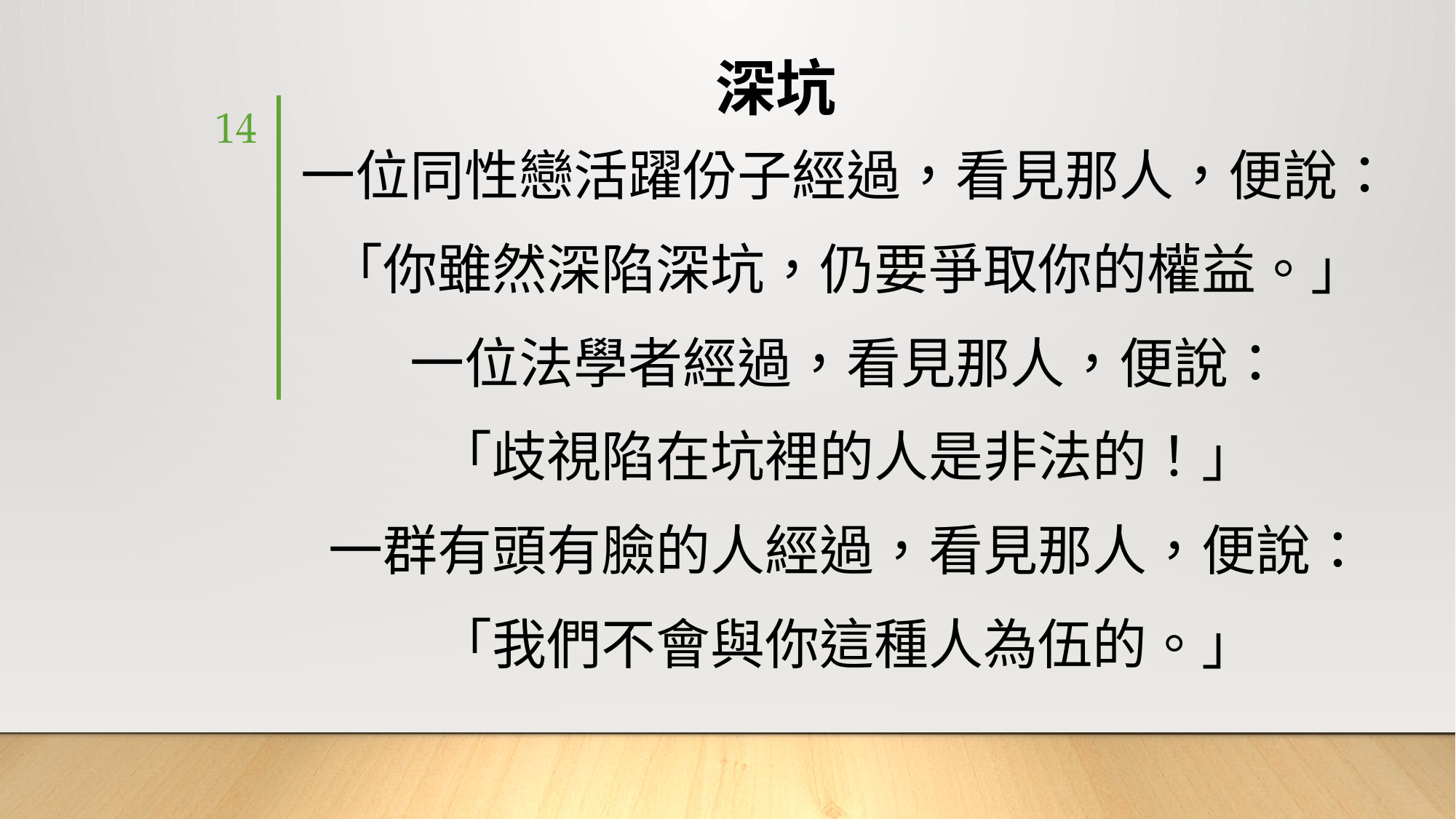

深坑
14
一位同性戀活躍份子經過，看見那人，便說：
「你雖然深陷深坑，仍要爭取你的權益。」
一位法學者經過，看見那人，便說：
「歧視陷在坑裡的人是非法的！」
一群有頭有臉的人經過，看見那人，便說：
「我們不會與你這種人為伍的。」